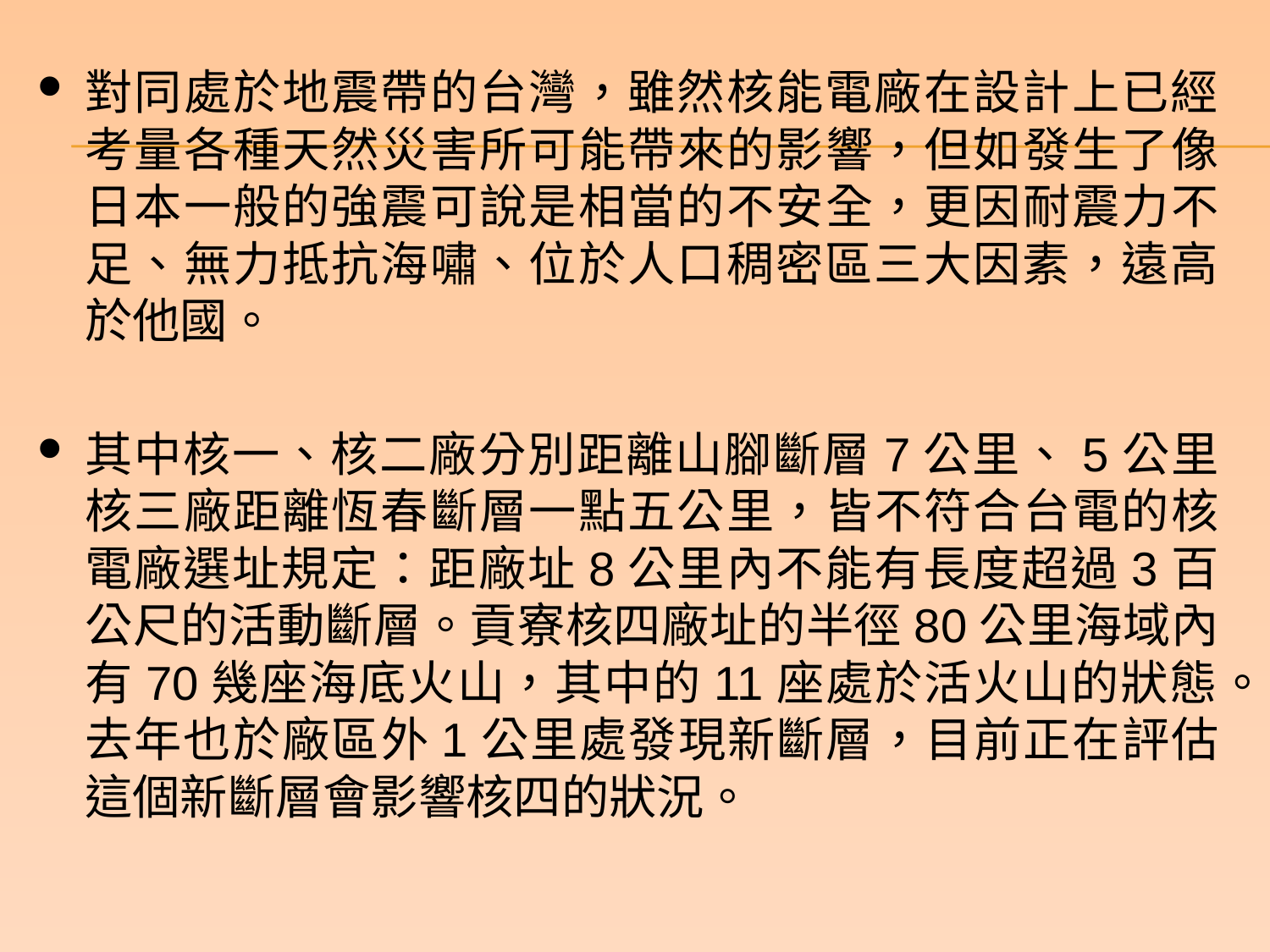

對同處於地震帶的台灣，雖然核能電廠在設計上已經考量各種天然災害所可能帶來的影響，但如發生了像日本一般的強震可說是相當的不安全，更因耐震力不足、無力抵抗海嘯、位於人口稠密區三大因素，遠高於他國。

其中核一、核二廠分別距離山腳斷層7公里、5公里核三廠距離恆春斷層一點五公里，皆不符合台電的核電廠選址規定：距廠址8公里內不能有長度超過3百公尺的活動斷層。貢寮核四廠址的半徑80公里海域內有70幾座海底火山，其中的11座處於活火山的狀態。去年也於廠區外1公里處發現新斷層，目前正在評估這個新斷層會影響核四的狀況。